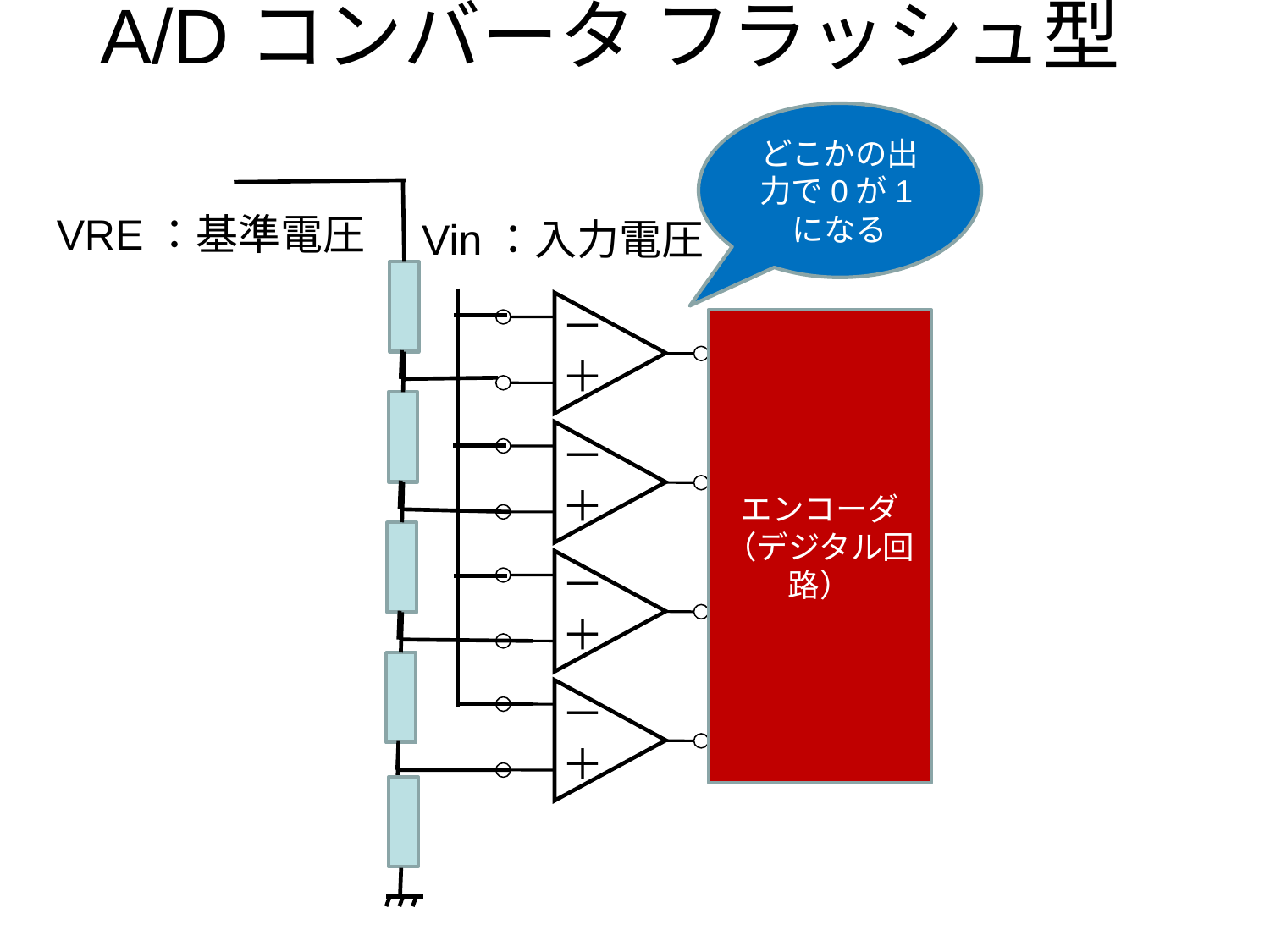

# A/Dコンバータ フラッシュ型
どこかの出力で0が1になる
VRE：基準電圧
Vin：入力電圧

－
＋

エンコーダ
（デジタル回路）

－
＋

－
＋

－
＋